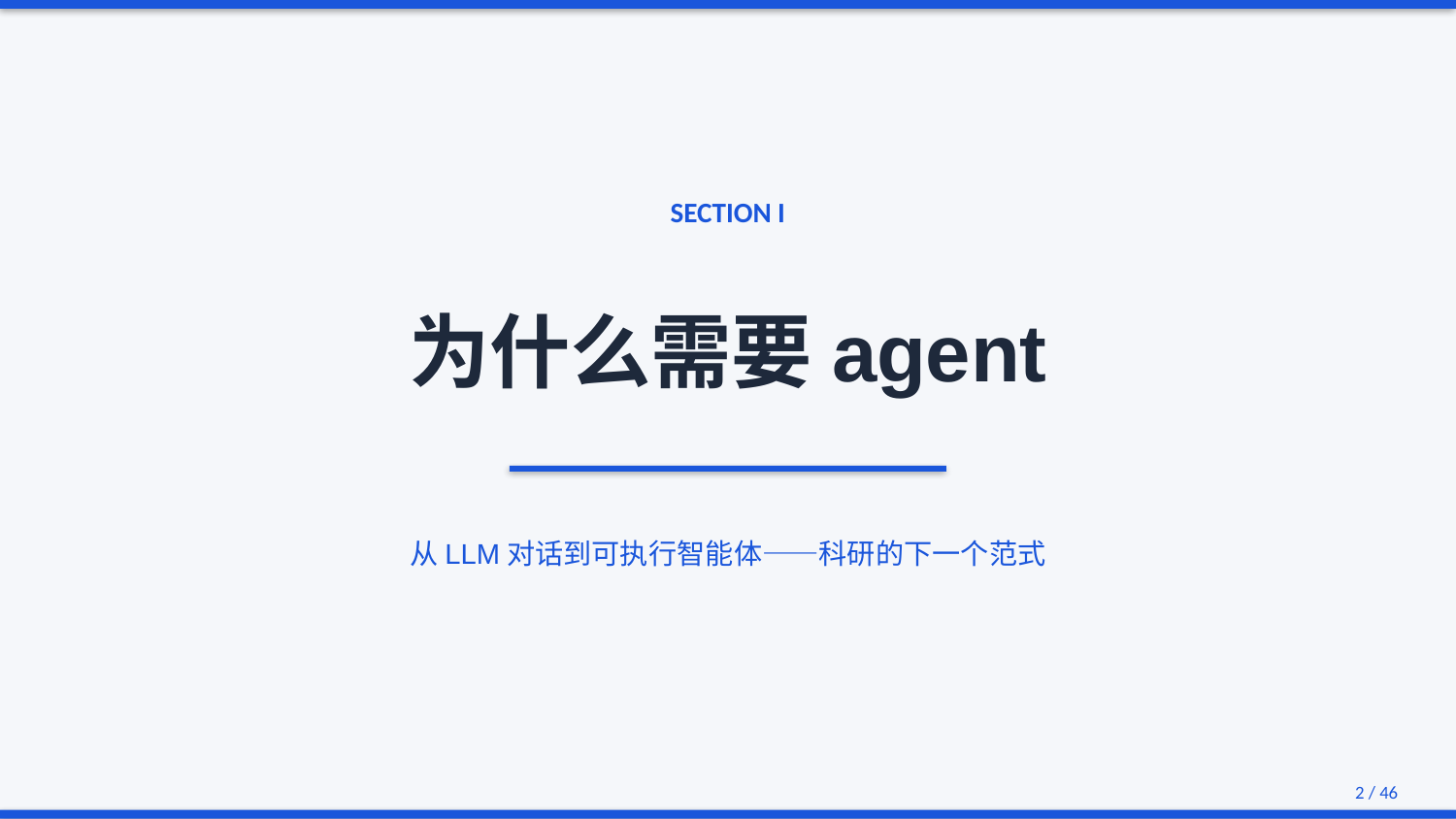

SECTION I
为什么需要agent

从LLM对话到可执行智能体——科研的下一个范式
2 / 46